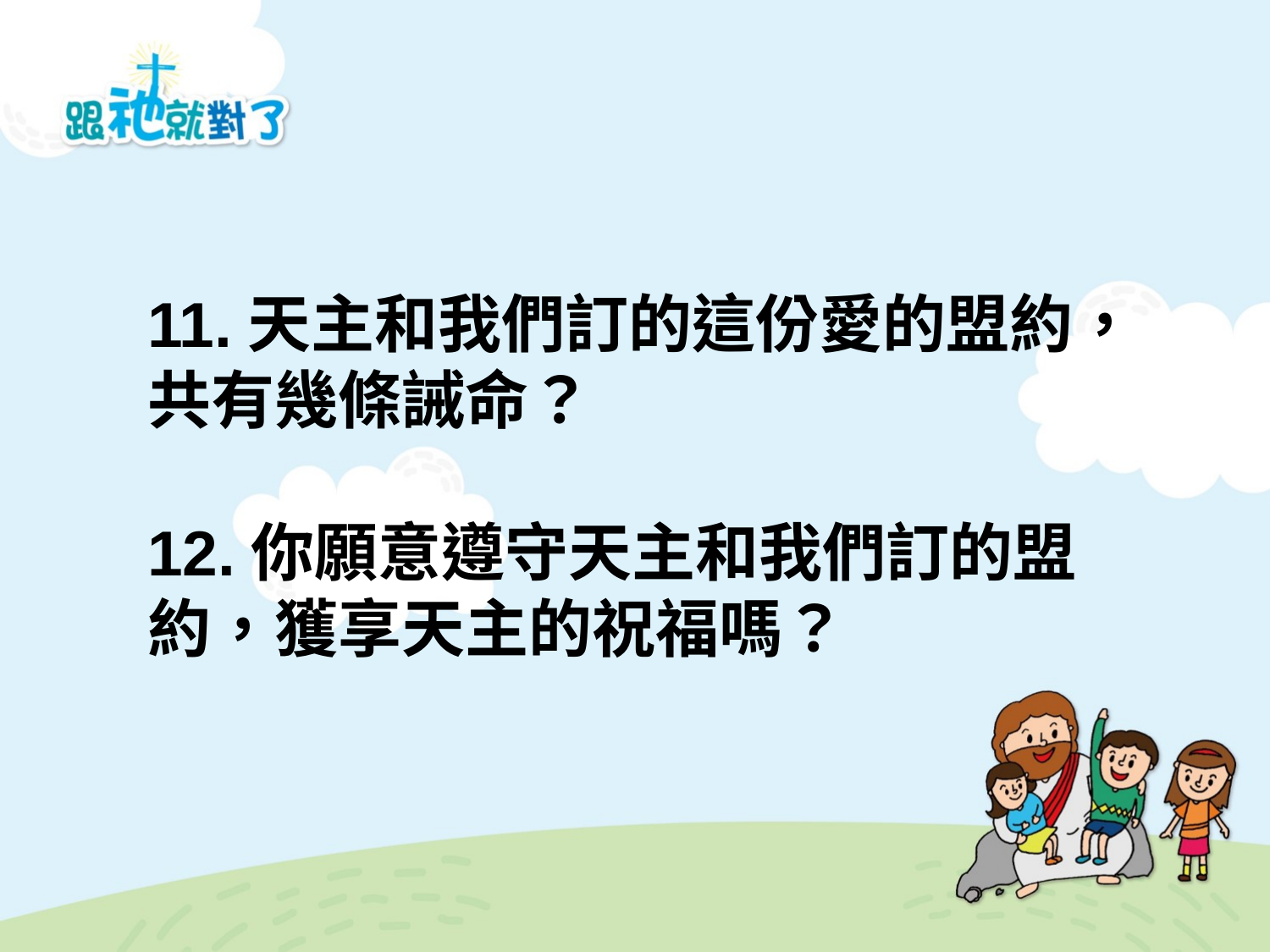

11.天主和我們訂的這份愛的盟約，共有幾條誡命？

12.你願意遵守天主和我們訂的盟約，獲享天主的祝福嗎？